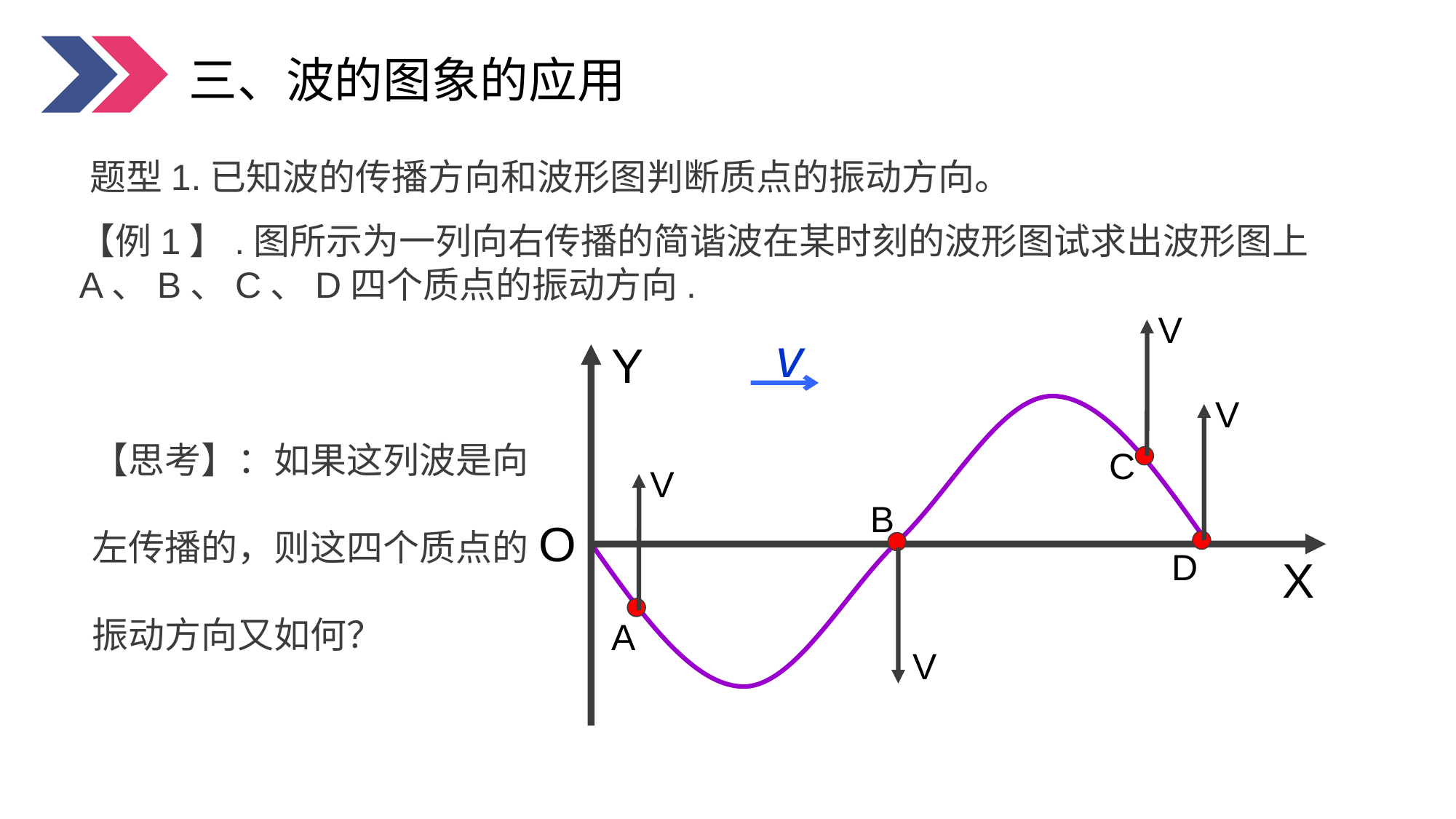

三、波的图象的应用
题型1.已知波的传播方向和波形图判断质点的振动方向。
【例1】.图所示为一列向右传播的简谐波在某时刻的波形图试求出波形图上A、B、C、D四个质点的振动方向.
V

V

V

V
v
Y

O

X

C

B

D

A
【思考】：如果这列波是向左传播的，则这四个质点的振动方向又如何？